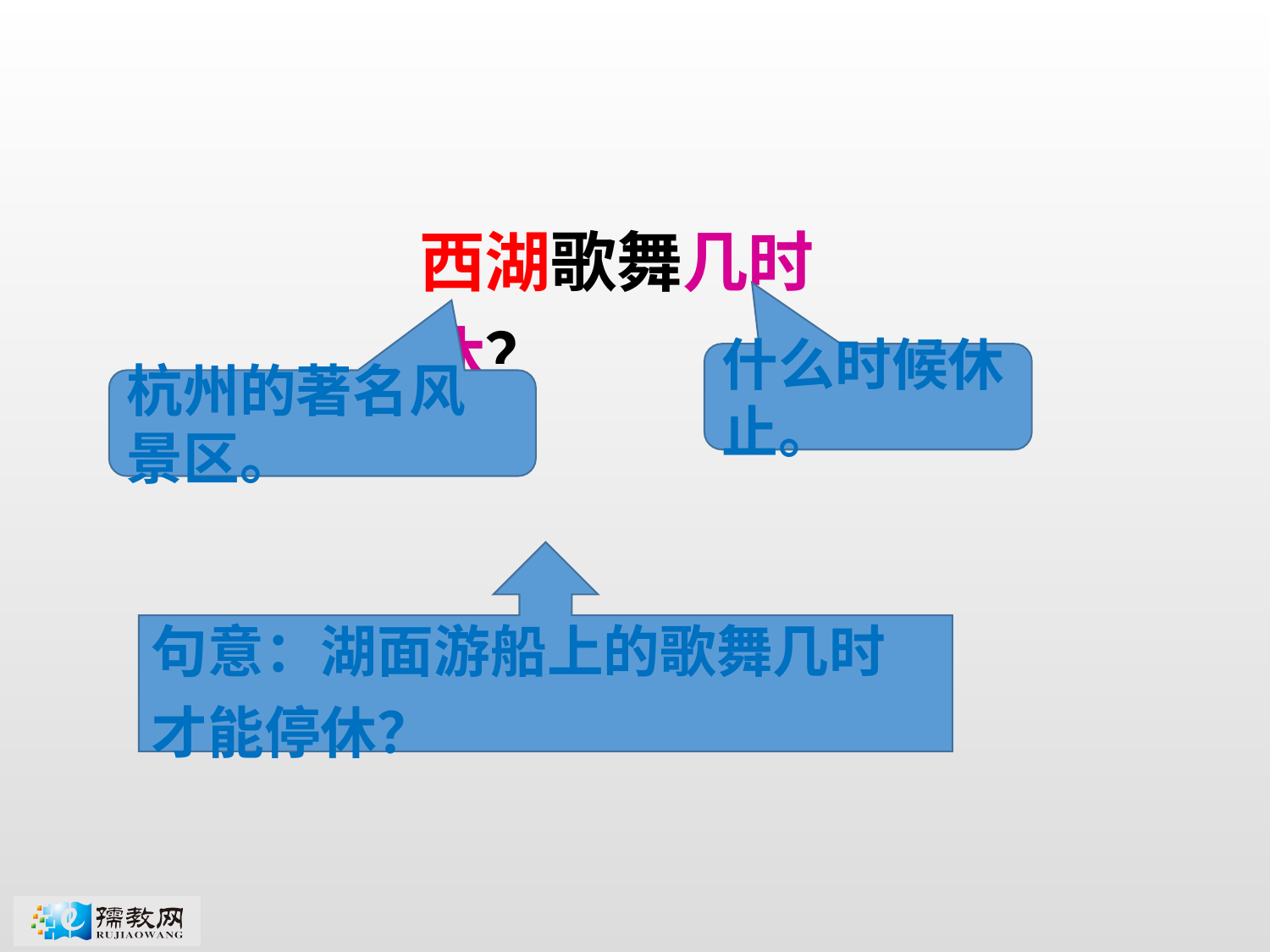

西湖歌舞几时休？
什么时候休止。
杭州的著名风景区。
句意：湖面游船上的歌舞几时才能停休？